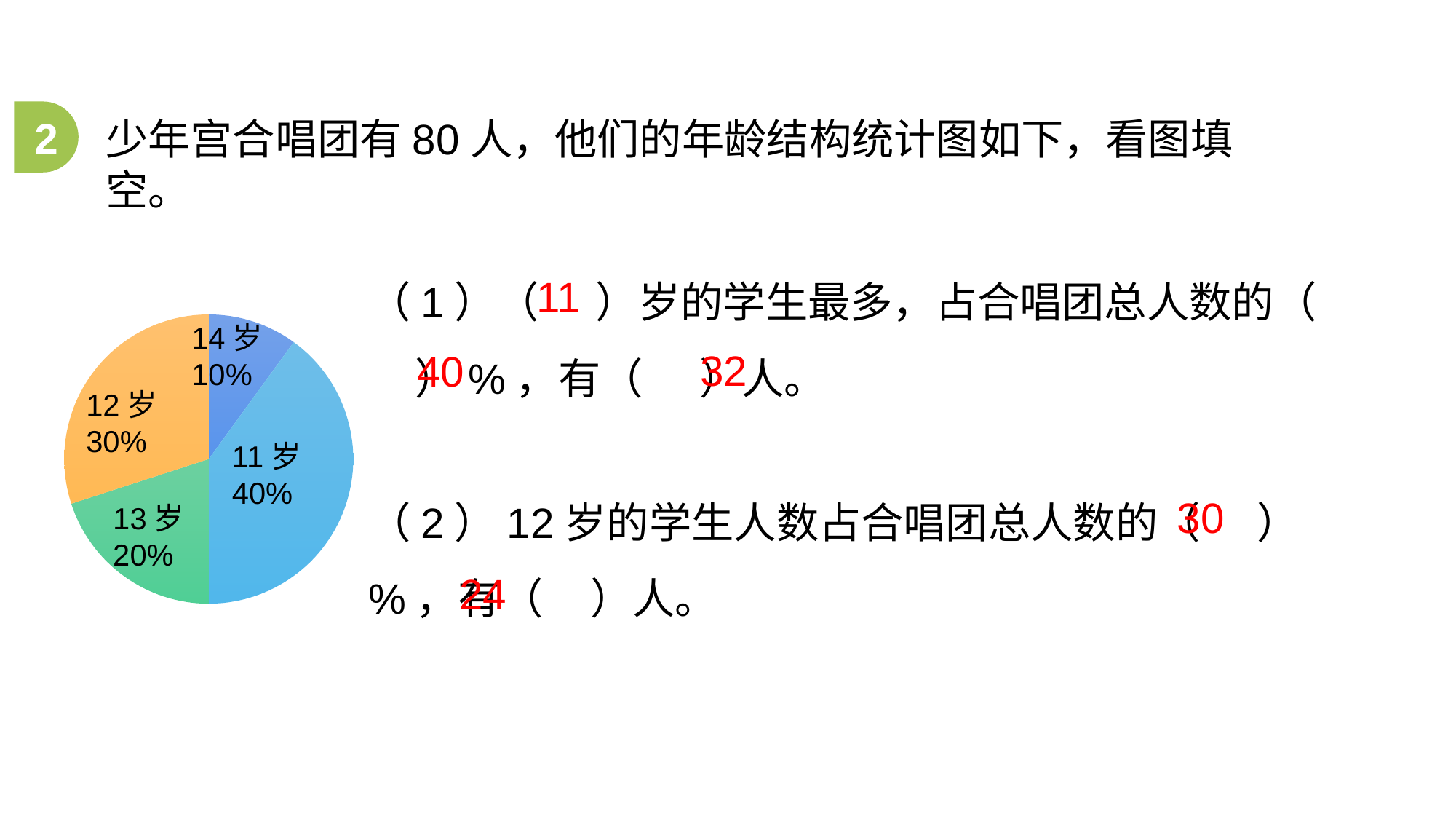

2
少年宫合唱团有80人，他们的年龄结构统计图如下，看图填空。
（1）（      ）岁的学生最多，占合唱团总人数的（      ）%，有（      ）人。
11

### Chart

| Category | 列1 |
|---|---|
|  | 0.1 |
|  | 0.4 |
|  | 0.2 |
|  | 0.3 |
14岁
10%
12岁
30%
11岁
40%
13岁
20%
32
40
（2）12岁的学生人数占合唱团总人数的（      ）%，有（     ）人。
30
24